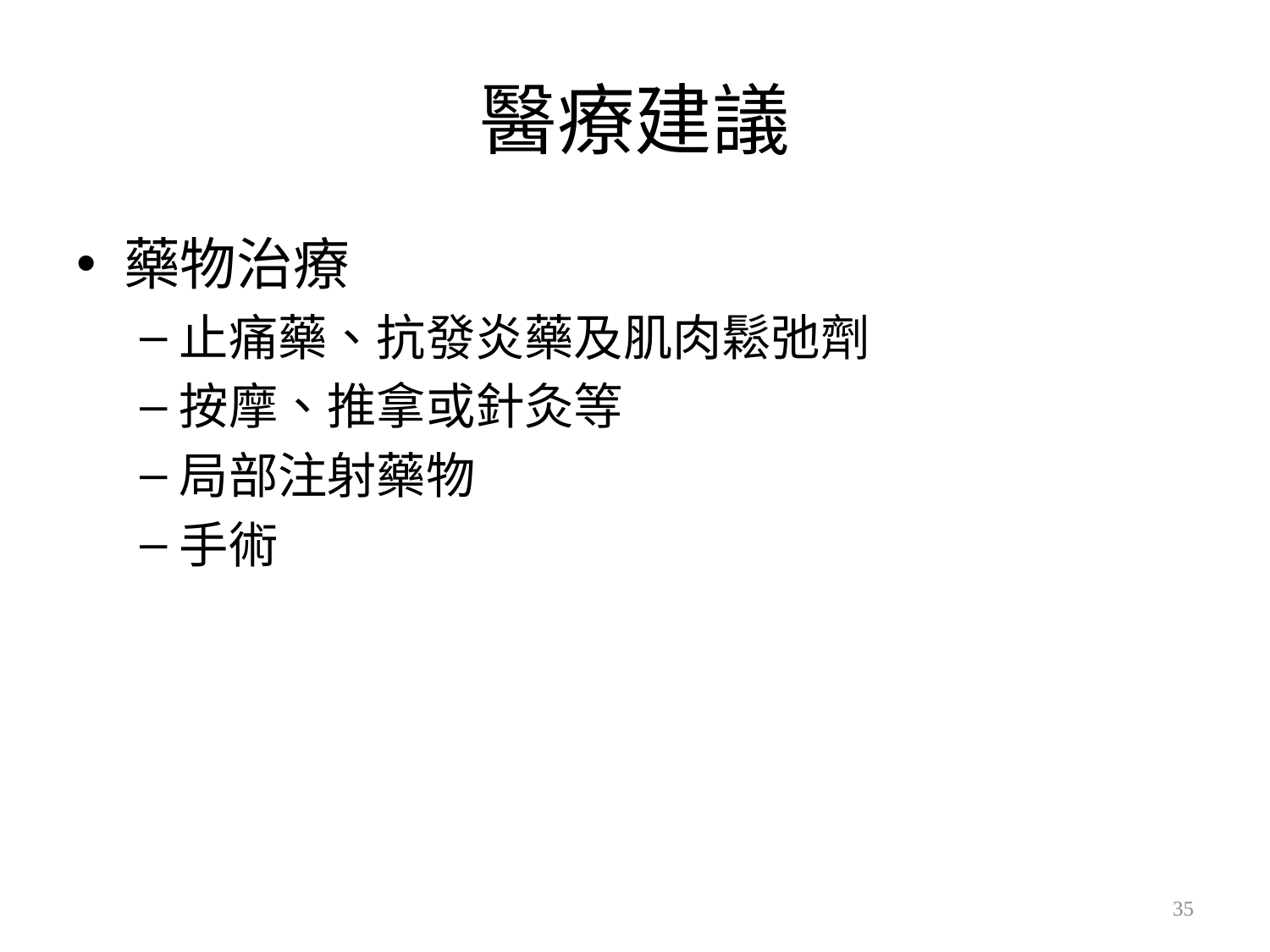

# 醫療建議
藥物治療
止痛藥、抗發炎藥及肌肉鬆弛劑
按摩、推拿或針灸等
局部注射藥物
手術
35